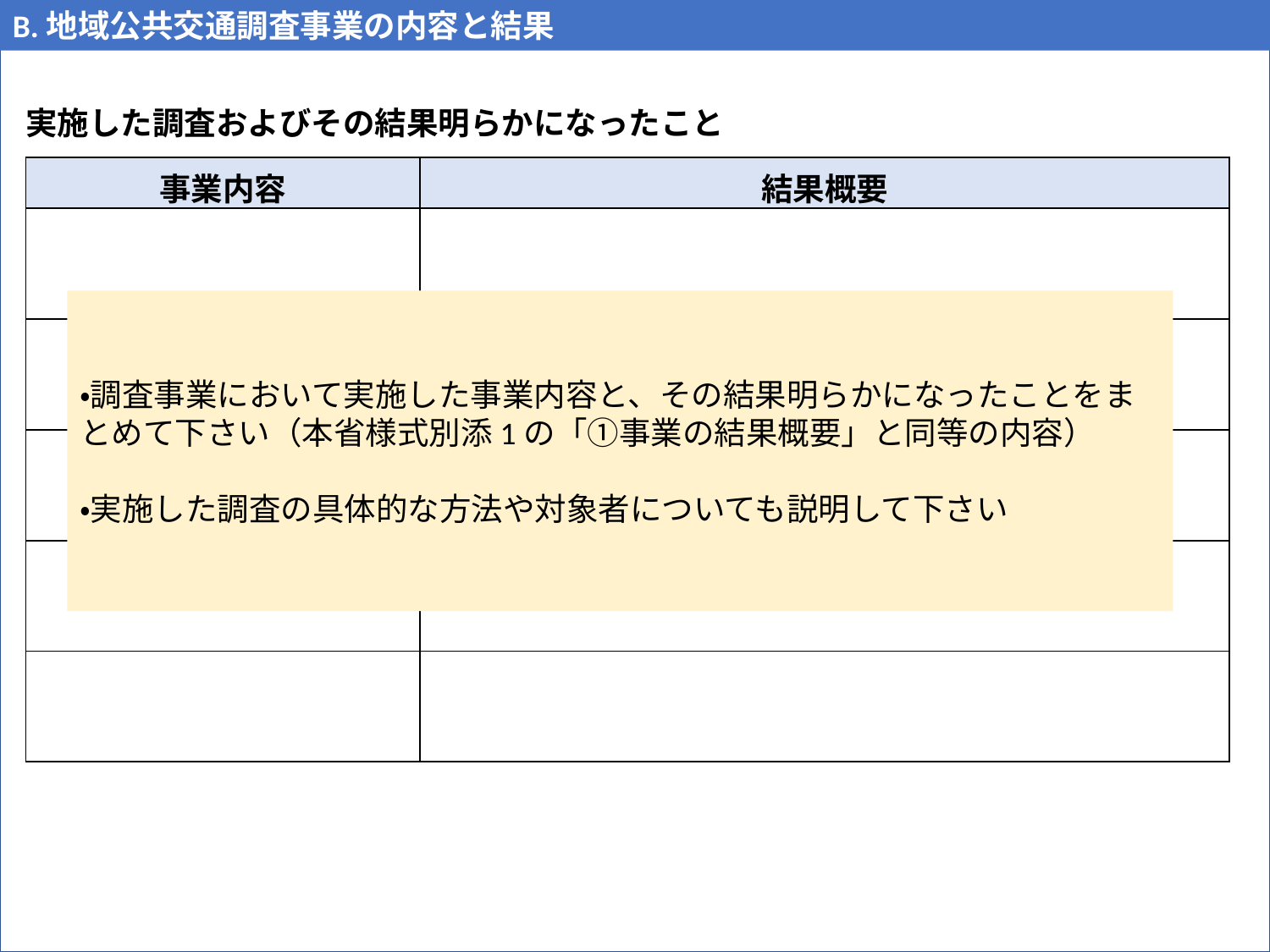

B.地域公共交通調査事業の内容と結果
17
実施した調査およびその結果明らかになったこと
| 事業内容 | 結果概要 |
| --- | --- |
|  |  |
|  |  |
|  |  |
|  |  |
|  |  |
・調査事業において実施した事業内容と、その結果明らかになったことをまとめて下さい（本省様式別添1の「①事業の結果概要」と同等の内容）

・実施した調査の具体的な方法や対象者についても説明して下さい